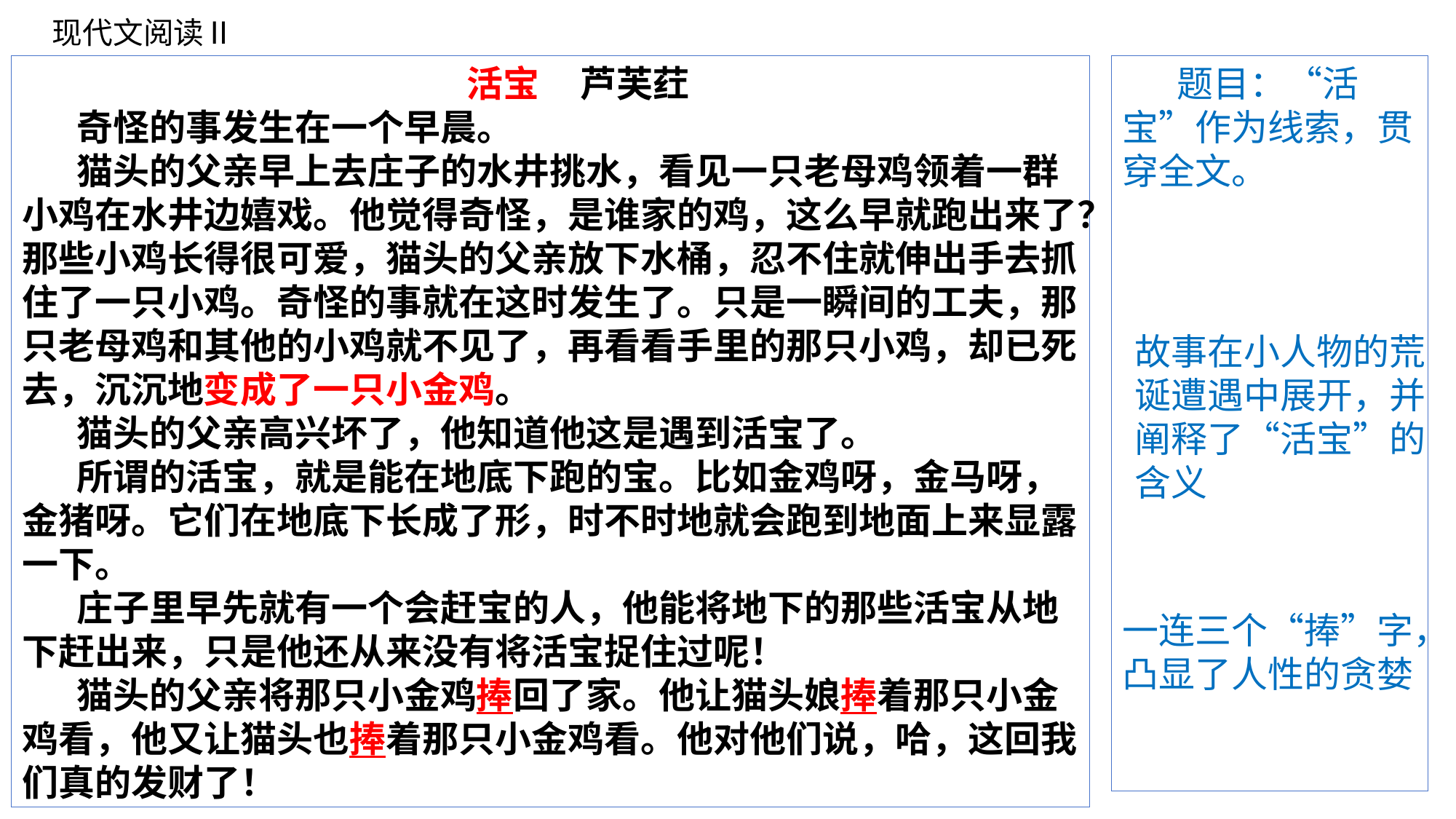

现代文阅读Ⅱ
活宝     芦芙荭
奇怪的事发生在一个早晨。
猫头的父亲早上去庄子的水井挑水，看见一只老母鸡领着一群小鸡在水井边嬉戏。他觉得奇怪，是谁家的鸡，这么早就跑出来了？那些小鸡长得很可爱，猫头的父亲放下水桶，忍不住就伸出手去抓住了一只小鸡。奇怪的事就在这时发生了。只是一瞬间的工夫，那只老母鸡和其他的小鸡就不见了，再看看手里的那只小鸡，却已死去，沉沉地变成了一只小金鸡。
猫头的父亲高兴坏了，他知道他这是遇到活宝了。
所谓的活宝，就是能在地底下跑的宝。比如金鸡呀，金马呀，金猪呀。它们在地底下长成了形，时不时地就会跑到地面上来显露一下。
庄子里早先就有一个会赶宝的人，他能将地下的那些活宝从地下赶出来，只是他还从来没有将活宝捉住过呢！
猫头的父亲将那只小金鸡捧回了家。他让猫头娘捧着那只小金鸡看，他又让猫头也捧着那只小金鸡看。他对他们说，哈，这回我们真的发财了！
题目：“活宝”作为线索，贯穿全文。
故事在小人物的荒诞遭遇中展开，并阐释了“活宝”的含义

一连三个“捧”字，凸显了人性的贪婪